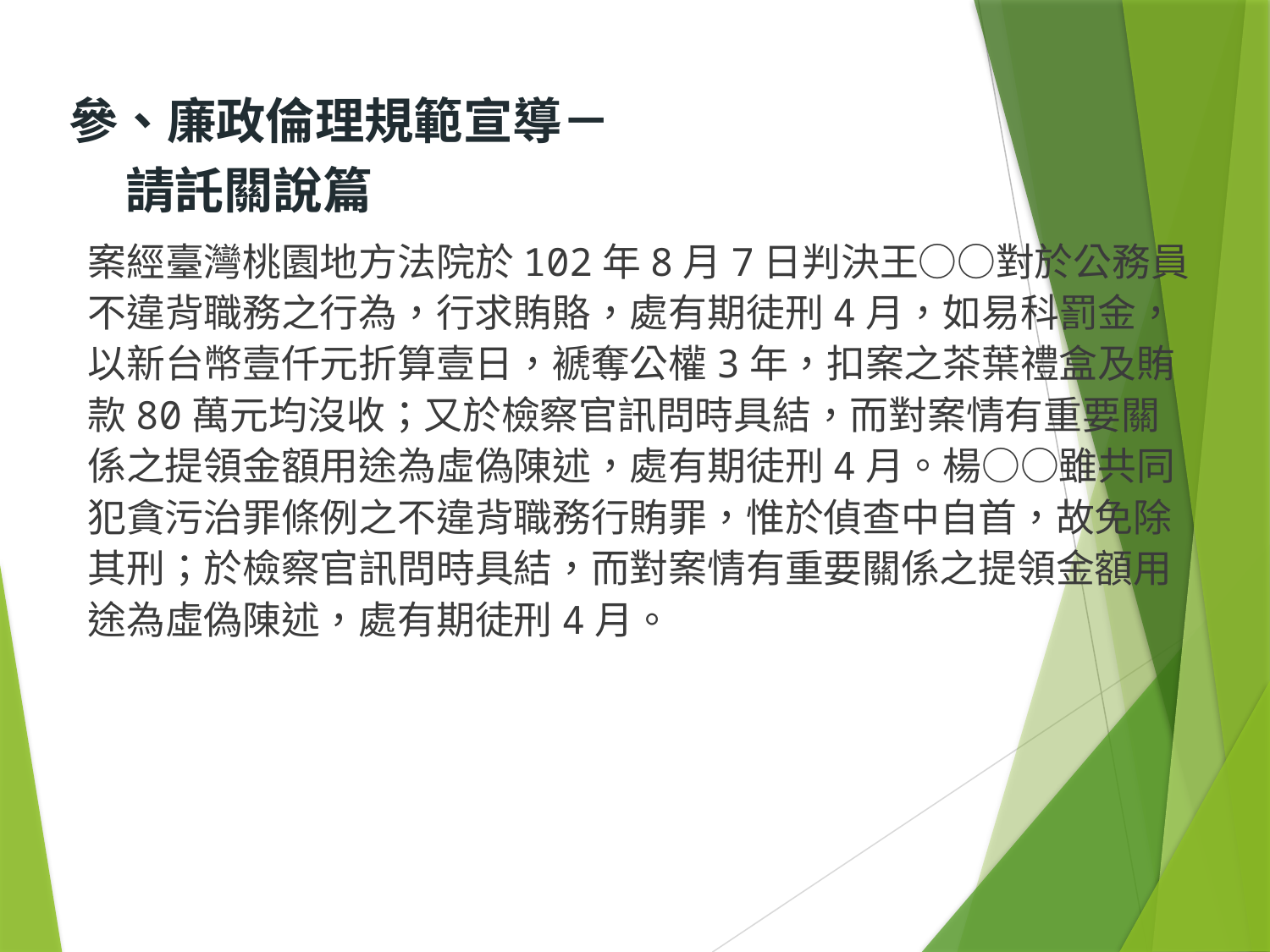

參、廉政倫理規範宣導－
    請託關說篇
案經臺灣桃園地方法院於102年8月7日判決王○○對於公務員不違背職務之行為，行求賄賂，處有期徒刑4月，如易科罰金，以新台幣壹仟元折算壹日，褫奪公權3年，扣案之茶葉禮盒及賄款80萬元均沒收；又於檢察官訊問時具結，而對案情有重要關係之提領金額用途為虛偽陳述，處有期徒刑4月。楊○○雖共同犯貪污治罪條例之不違背職務行賄罪，惟於偵查中自首，故免除其刑；於檢察官訊問時具結，而對案情有重要關係之提領金額用途為虛偽陳述，處有期徒刑4月。